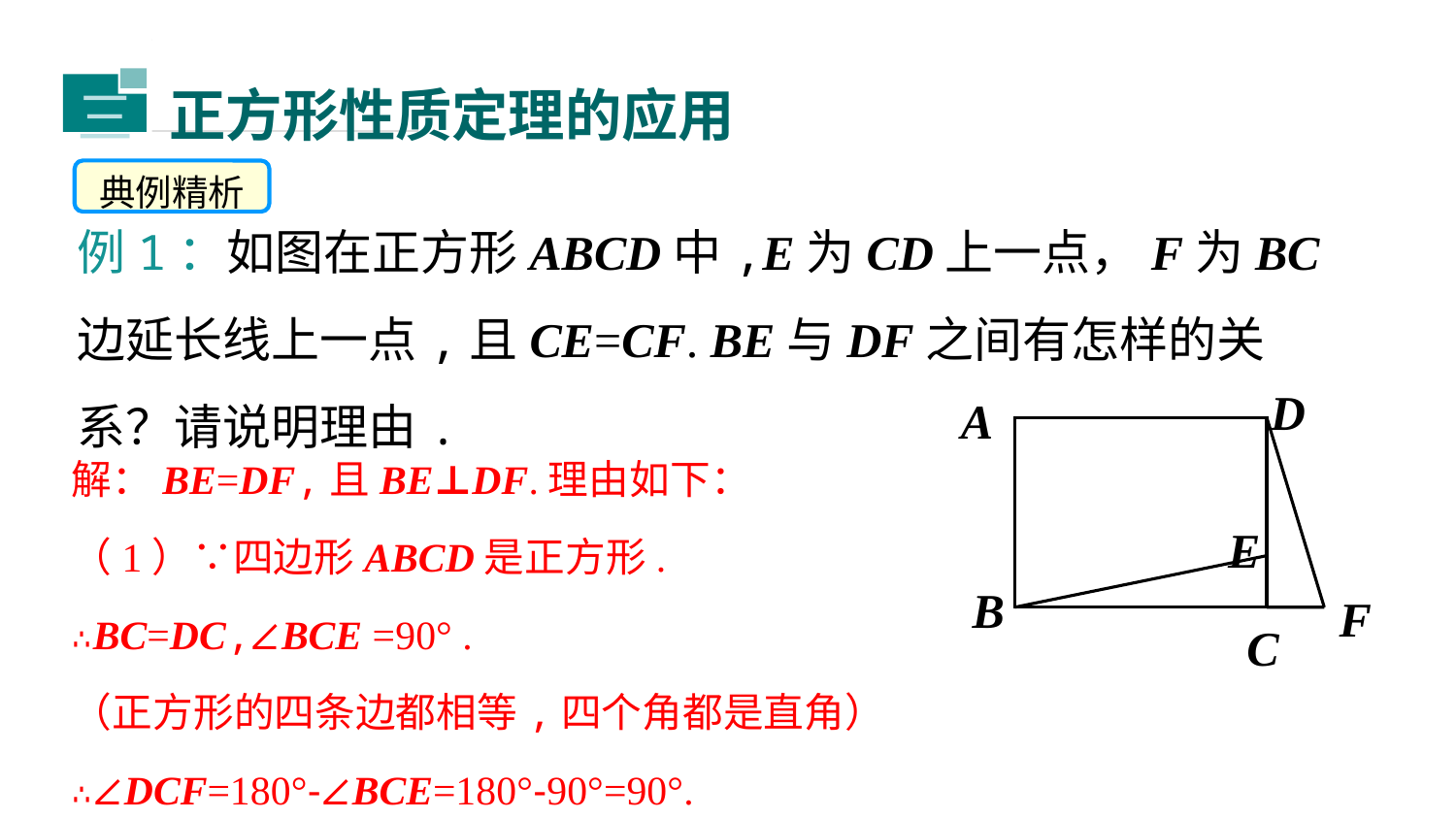

正方形性质定理的应用
三

典例精析
例1：如图在正方形ABCD中,E为CD上一点，F为BC边延长线上一点,且CE=CF. BE与DF之间有怎样的关系？请说明理由.
D
A
解：BE=DF,且BE⊥DF.理由如下：
（1）∵四边形ABCD是正方形.
∴BC=DC,∠BCE =90° .
（正方形的四条边都相等,四个角都是直角）
∴∠DCF=180°-∠BCE=180°-90°=90°.

E

B
F

C